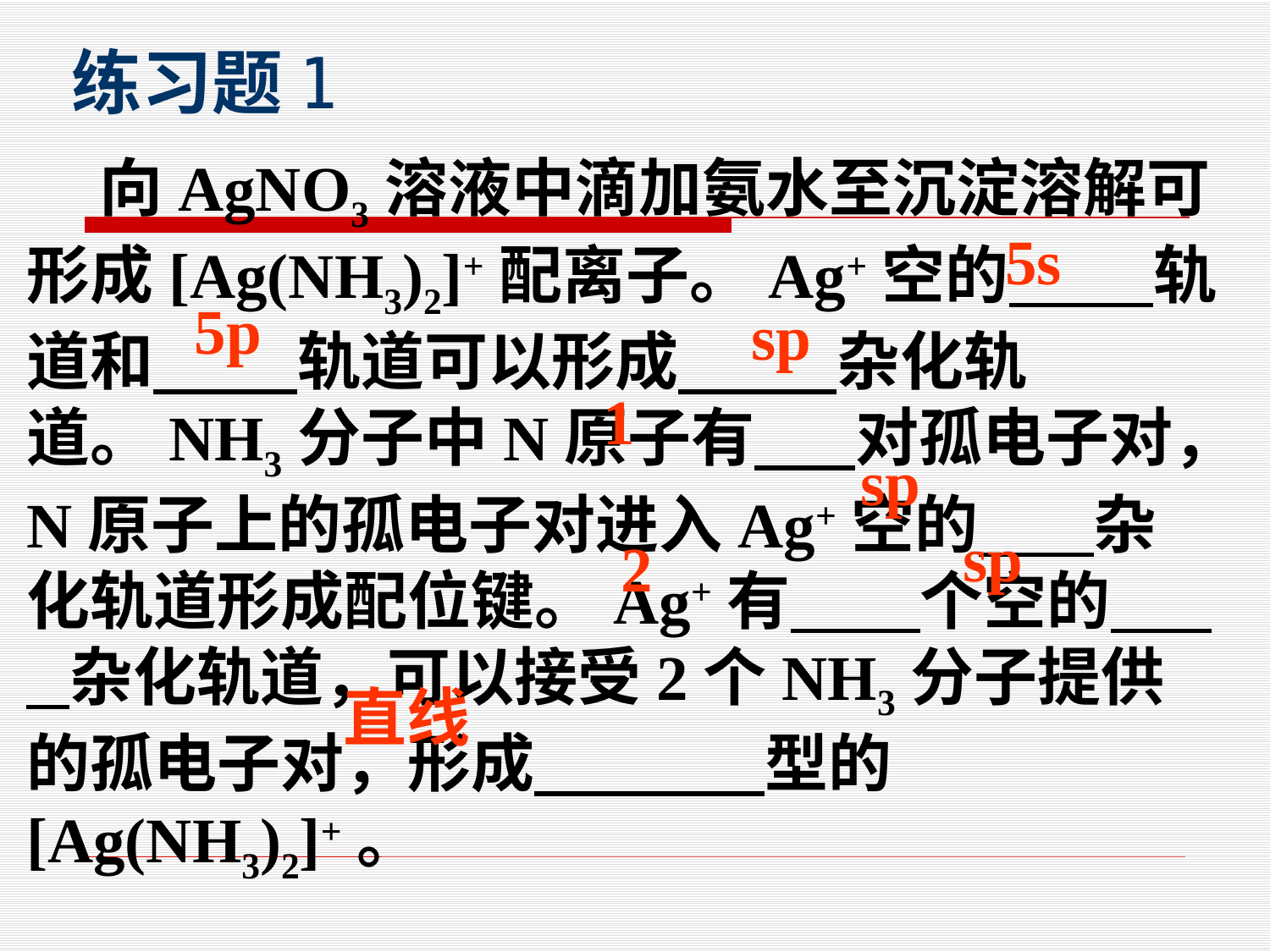

练习题1
    向AgNO3溶液中滴加氨水至沉淀溶解可形成[Ag(NH3)2]+配离子。Ag+空的          轨道和          轨道可以形成           杂化轨道。NH3分子中N原子有       对孤电子对，N原子上的孤电子对进入Ag+空的        杂化轨道形成配位键。Ag+有         个空的           杂化轨道，可以接受2个NH3分子提供的孤电子对，形成                型的[Ag(NH3)2]+。
    5s
    5p
    sp
    1
sp
sp
2
直线